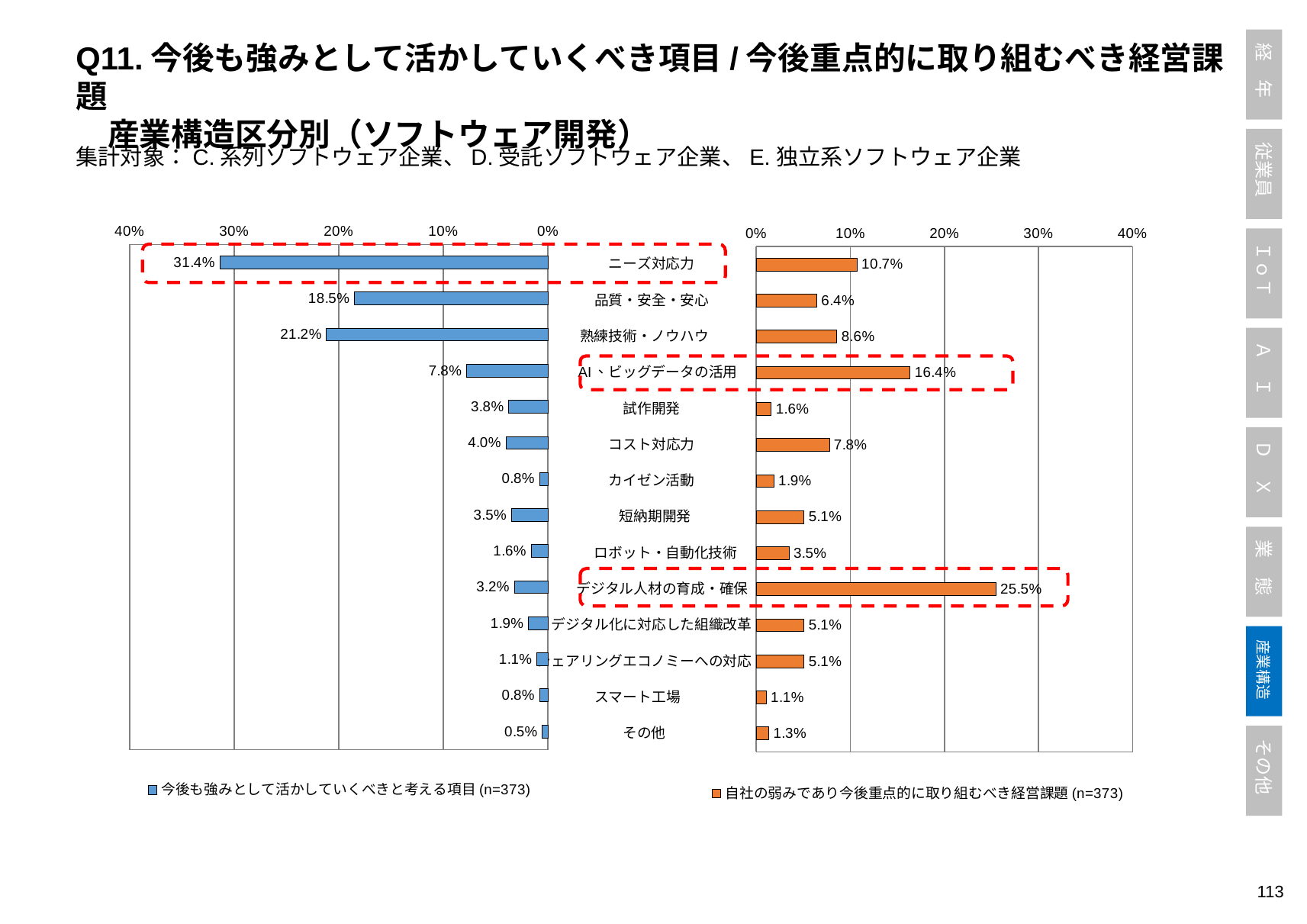

Q11.今後も強みとして活かしていくべき項目/今後重点的に取り組むべき経営課題
　産業構造区分別（ソフトウェア開発）
集計対象：C.系列ソフトウェア企業、D.受託ソフトウェア企業、E.独立系ソフトウェア企業

### Chart

| Category | 今後も強みとして活かしていくべきと考える項目(n=373) |
|---|---|
| 　　　　ニーズ対応力　　　　 | 0.3136729222520107 |
| 　　　品質・安全・安心　　　 | 0.18498659517426275 |
| 　　　熟練技術・ノウハウ　　　 | 0.21179624664879357 |
| 　AI、ビッグデータの活用　 | 0.0777479892761394 |
| 　　　　　試作開発　　　　　 | 0.03753351206434316 |
| 　　　　コスト対応力　　　　 | 0.040214477211796246 |
| 　　　　カイゼン活動　　　　 | 0.00804289544235925 |
| 　　　　 短納期開発 　　　　 | 0.03485254691689008 |
| 　　ロボット・自動化技術　 | 0.0160857908847185 |
|  デジタル人材の育成・確保  | 0.032171581769437 |
| デジタル化に対応した組織改革 | 0.01876675603217158 |
|  シェアリングエコノミーへの対応 | 0.010723860589812333 |
| 　　　　　スマート工場　　　　　 | 0.00804289544235925 |
| 　　　　　　その他　　　　　　 | 0.005361930294906166 |

### Chart

| Category | 自社の弱みであり今後重点的に取り組むべき経営課題(n=373) |
|---|---|
| 　　　　ニーズ対応力　　　　 | 0.10723860589812333 |
| 　　　品質・安全・安心　　　 | 0.064343163538874 |
| 　　　熟練技術・ノウハウ　　　 | 0.08579088471849866 |
| 　AI、ビッグデータの活用　 | 0.16353887399463807 |
| 　　　　　試作開発　　　　　 | 0.0160857908847185 |
| 　　　　コスト対応力　　　　 | 0.0777479892761394 |
| 　　　　カイゼン活動　　　　 | 0.01876675603217158 |
| 　　　　 短納期開発 　　　　 | 0.05093833780160858 |
| 　　ロボット・自動化技術　 | 0.03485254691689008 |
|  デジタル人材の育成・確保  | 0.2546916890080429 |
| デジタル化に対応した組織改革 | 0.05093833780160858 |
|  シェアリングエコノミーへの対応 | 0.05093833780160858 |
| 　　　　　スマート工場　　　　　 | 0.010723860589812333 |
| 　　　　　　その他　　　　　　 | 0.013404825737265416 |

113